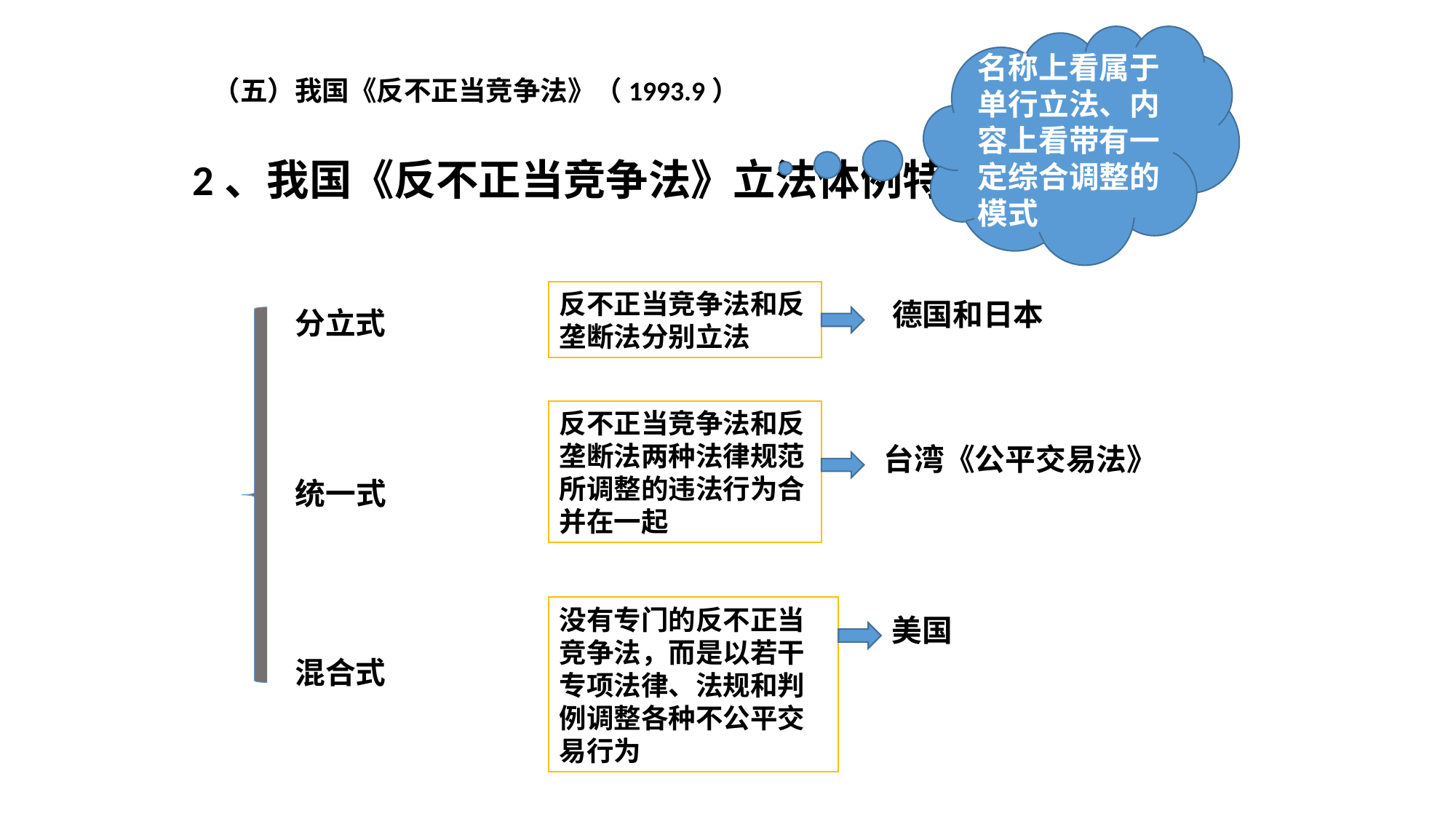

名称上看属于单行立法、内容上看带有一定综合调整的模式
（五）我国《反不正当竞争法》（1993.9）
2、我国《反不正当竞争法》立法体例特点
反不正当竞争法和反垄断法分别立法
德国和日本
分立式

反不正当竞争法和反垄断法两种法律规范所调整的违法行为合并在一起
台湾《公平交易法》

统一式
没有专门的反不正当竞争法，而是以若干专项法律、法规和判例调整各种不公平交易行为
美国

混合式